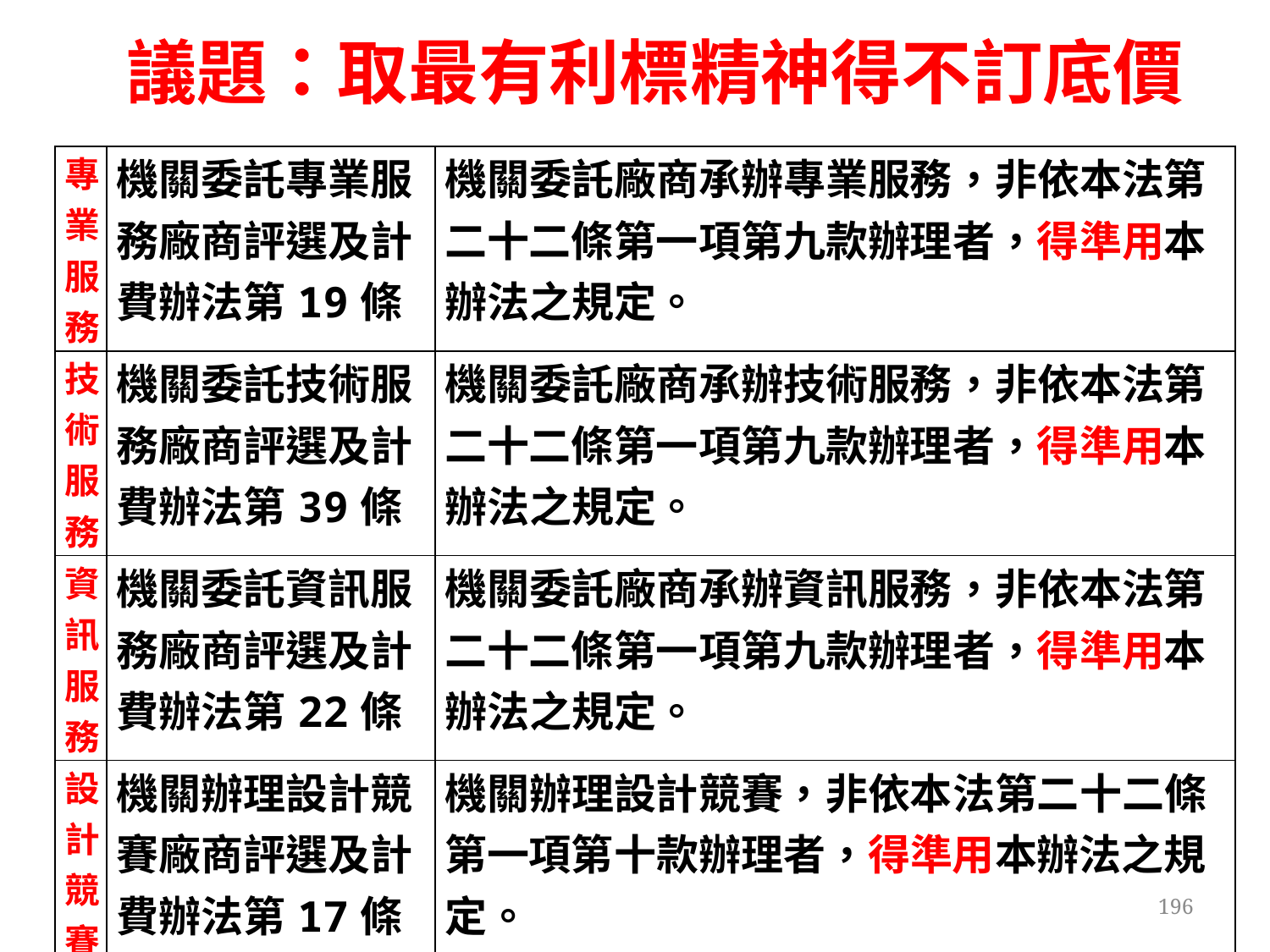

# 議題：取最有利標精神得不訂底價
| 專業服務 | 機關委託專業服務廠商評選及計費辦法第19條 | 機關委託廠商承辦專業服務，非依本法第二十二條第一項第九款辦理者，得準用本辦法之規定。 |
| --- | --- | --- |
| 技術服務 | 機關委託技術服務廠商評選及計費辦法第39條 | 機關委託廠商承辦技術服務，非依本法第二十二條第一項第九款辦理者，得準用本辦法之規定。 |
| 資訊服務 | 機關委託資訊服務廠商評選及計費辦法第22條 | 機關委託廠商承辦資訊服務，非依本法第二十二條第一項第九款辦理者，得準用本辦法之規定。 |
| 設計競賽 | 機關辦理設計競賽廠商評選及計費辦法第17條 | 機關辦理設計競賽，非依本法第二十二條第一項第十款辦理者，得準用本辦法之規定。 |
196